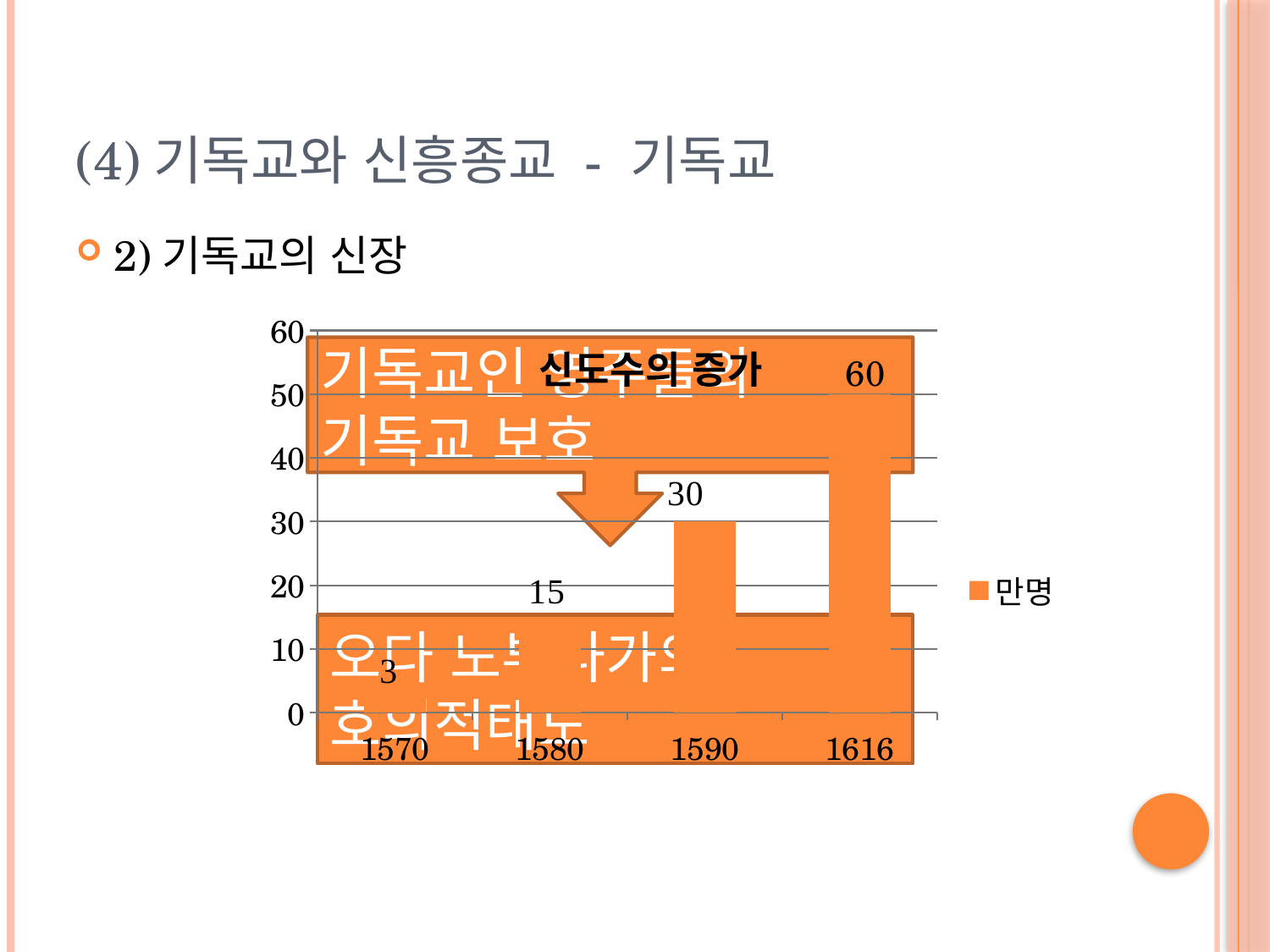

# (4)기독교와 신흥종교 - 기독교
2)기독교의 신장

### Chart: 신도수의 증가

| Category | 만명 |
|---|---|
| 1570 | 3.0 |
| 1580 | 15.0 |
| 1590 | 30.0 |
| 1616 | 50.0 |
기독교인 영주들의 기독교 보호
오다 노부나가의 호의적태도